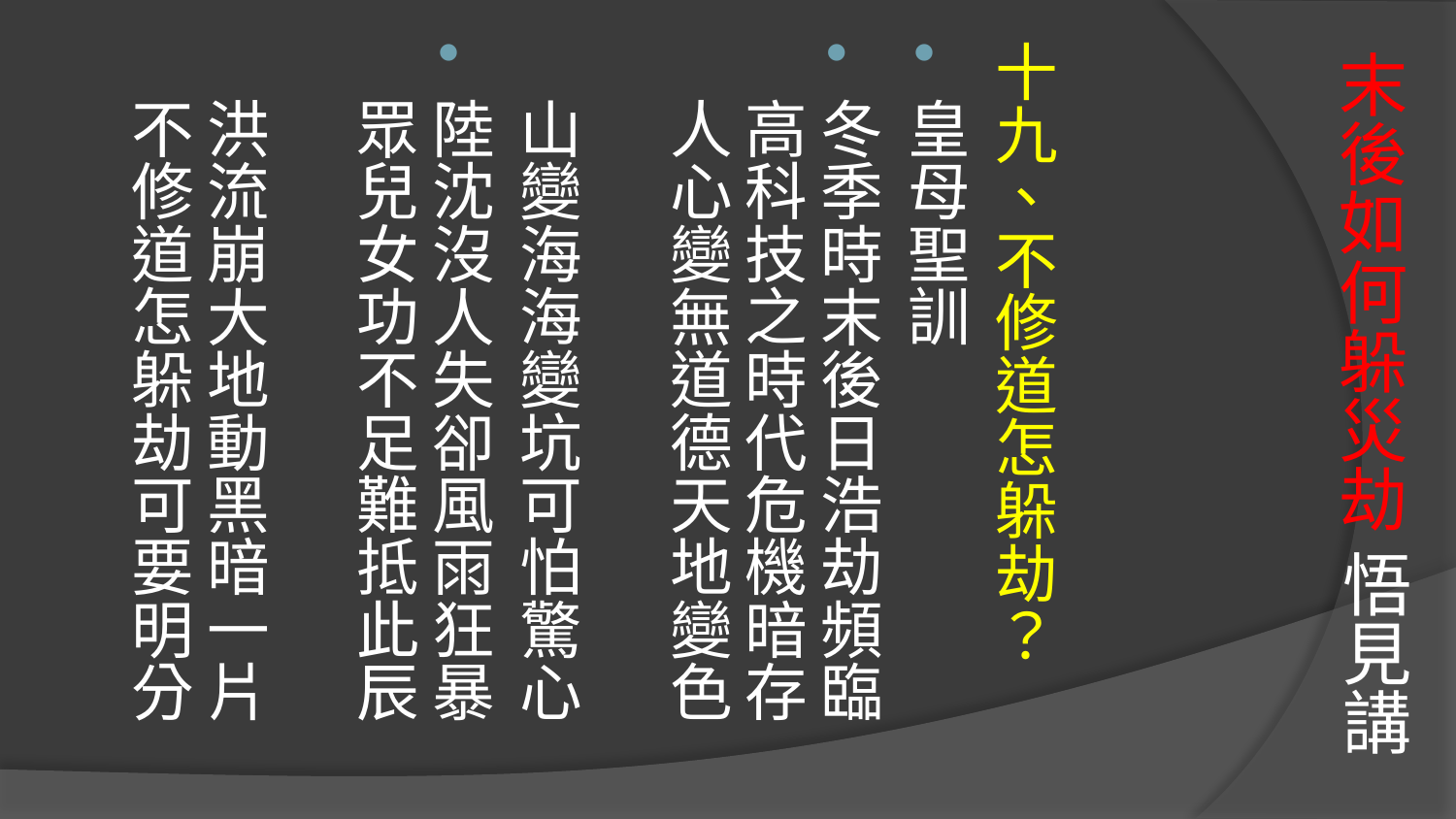

# 末後如何躲災劫 悟見講
十九、不修道怎躲劫？
皇母聖訓
冬季時末後日浩劫頻臨　
高科技之時代危機暗存　
人心變無道德天地變色
山變海海變坑可怕驚心
陸沈沒人失卻風雨狂暴　
眾兒女功不足難抵此辰
洪流崩大地動黑暗一片　
不修道怎躲劫可要明分